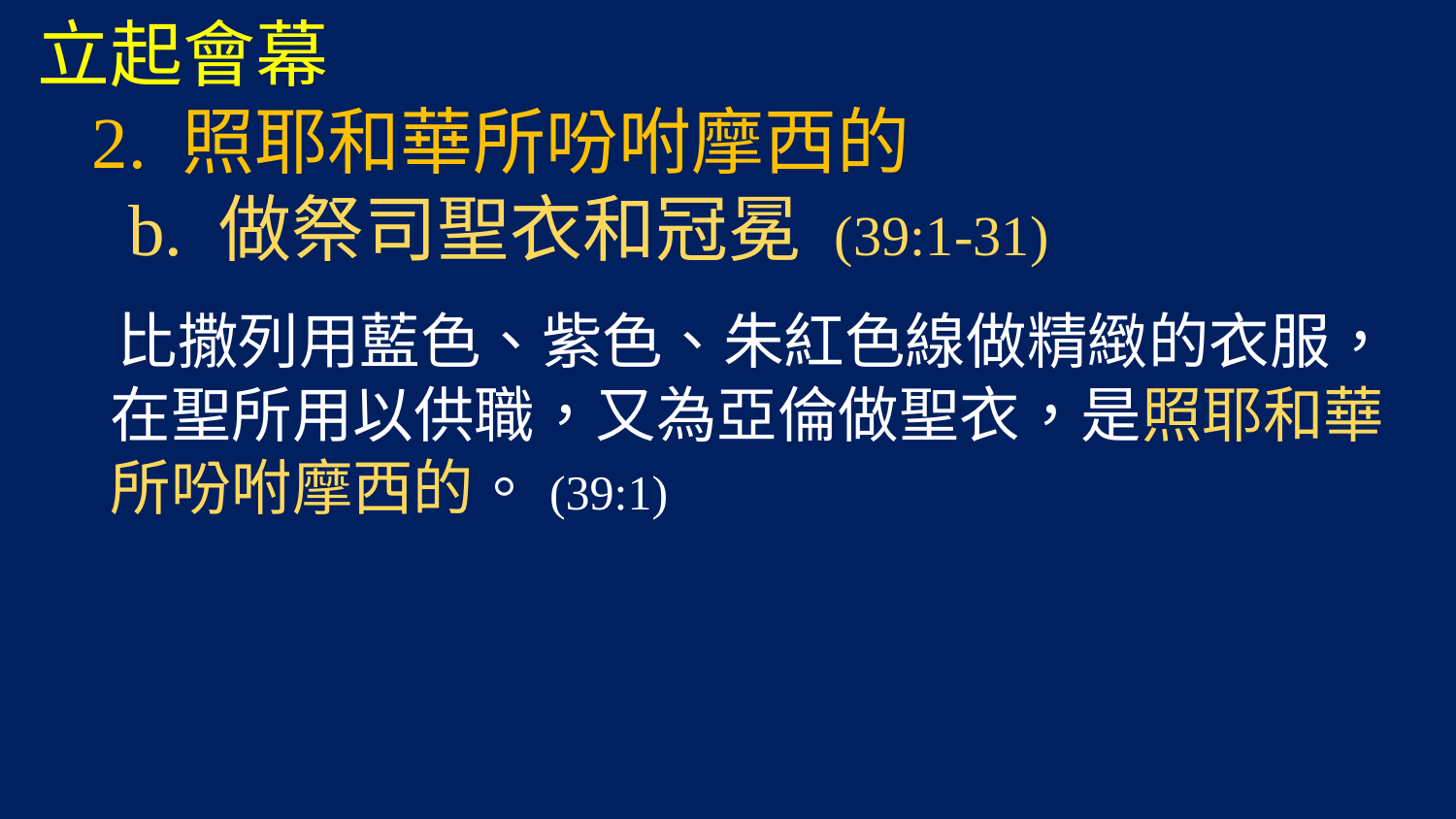

立起會幕
   2. 照耶和華所吩咐摩西的
     b. 做祭司聖衣和冠冕 (39:1-31)

      比撒列用藍色、紫色、朱紅色線做精緻的衣服，
      在聖所用以供職，又為亞倫做聖衣，是照耶和華
      所吩咐摩西的。(39:1)